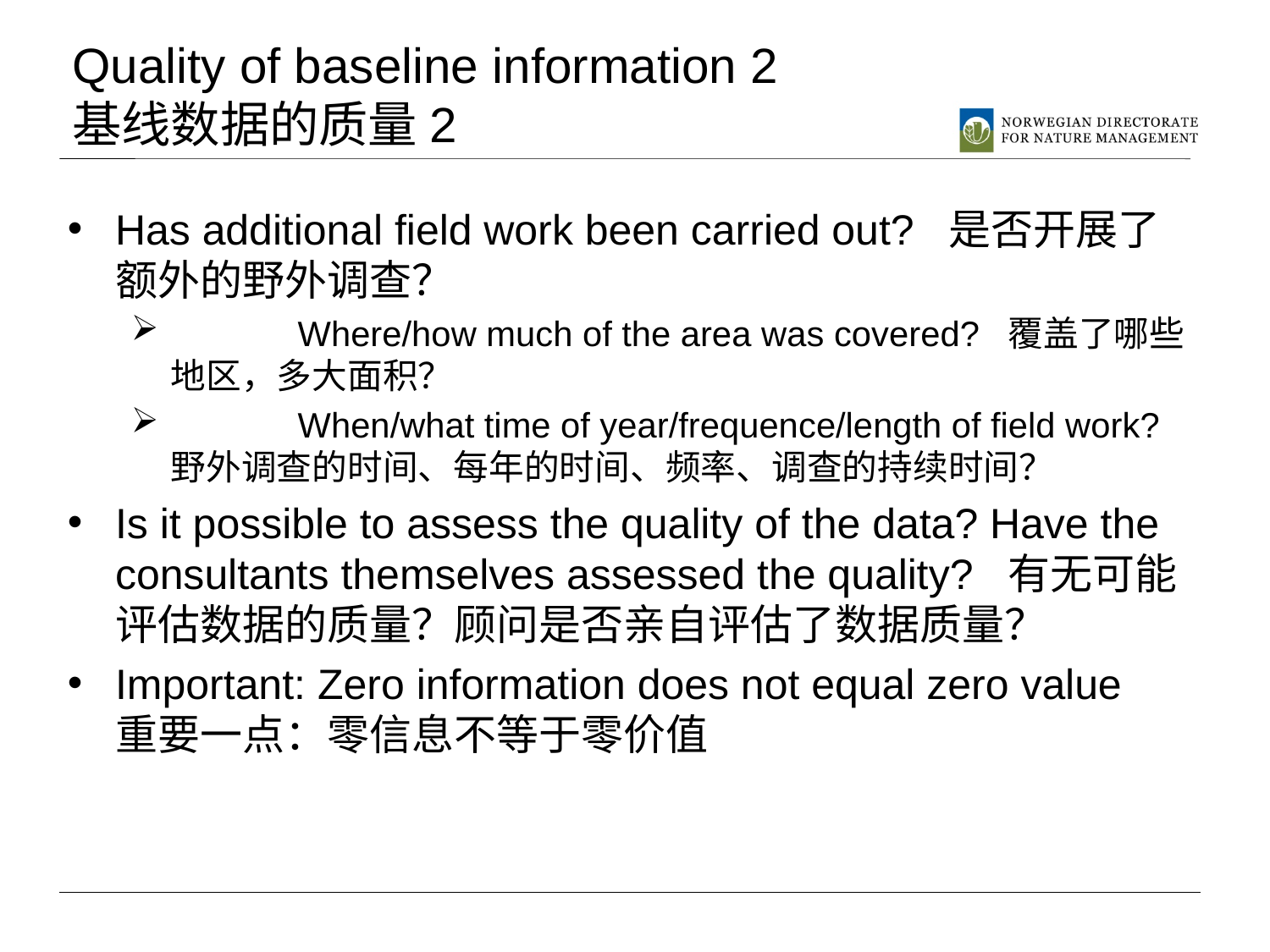

# Quality of baseline information 2 基线数据的质量2
Has additional field work been carried out?  是否开展了额外的野外调查？
	Where/how much of the area was covered?  覆盖了哪些地区，多大面积？
	When/what time of year/frequence/length of field work?  野外调查的时间、每年的时间、频率、调查的持续时间？
Is it possible to assess the quality of the data? Have the consultants themselves assessed the quality?  有无可能评估数据的质量？顾问是否亲自评估了数据质量？
Important: Zero information does not equal zero value  重要一点：零信息不等于零价值